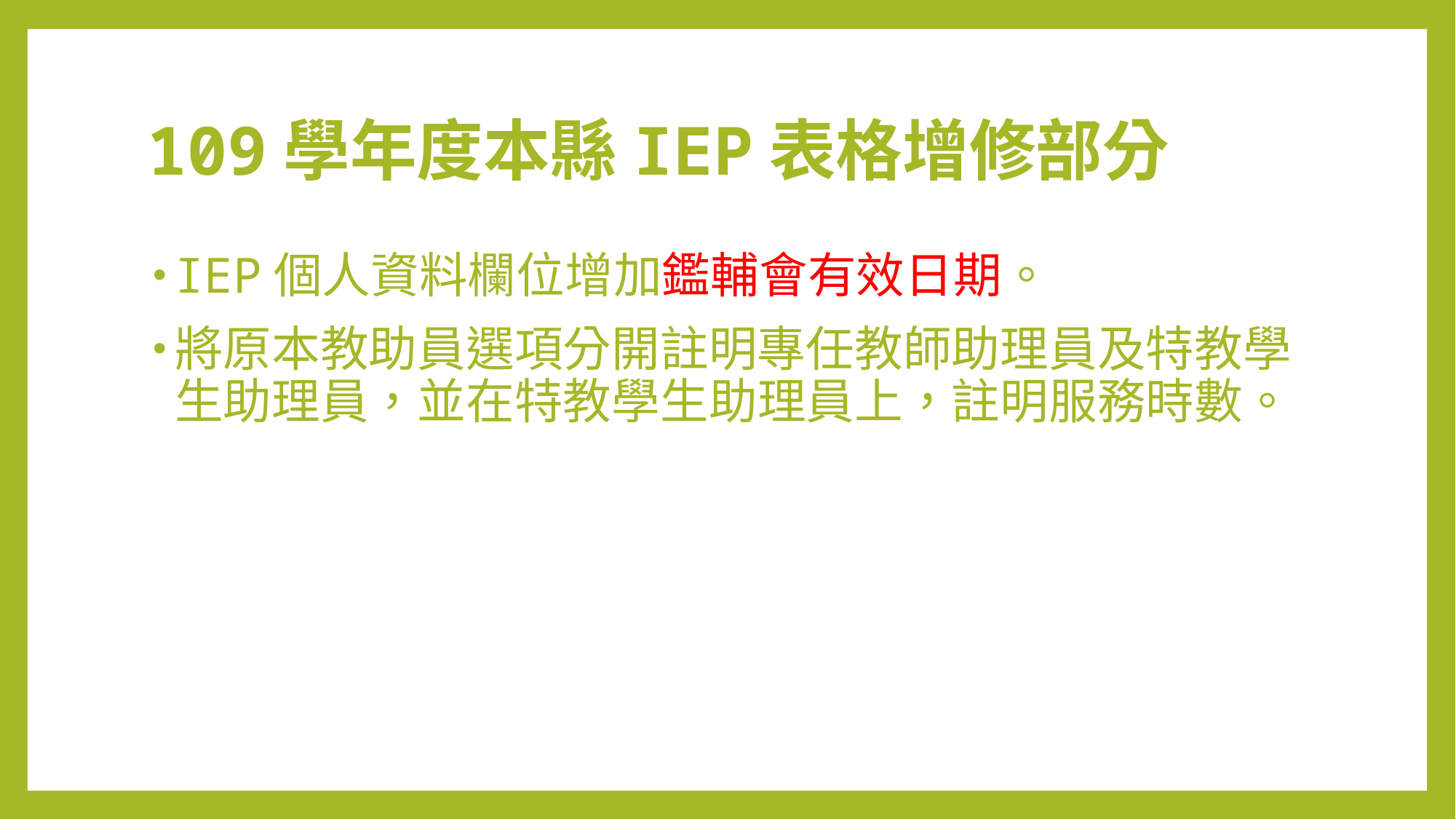

# 109學年度本縣IEP表格增修部分
IEP個人資料欄位增加鑑輔會有效日期。
將原本教助員選項分開註明專任教師助理員及特教學生助理員，並在特教學生助理員上，註明服務時數。